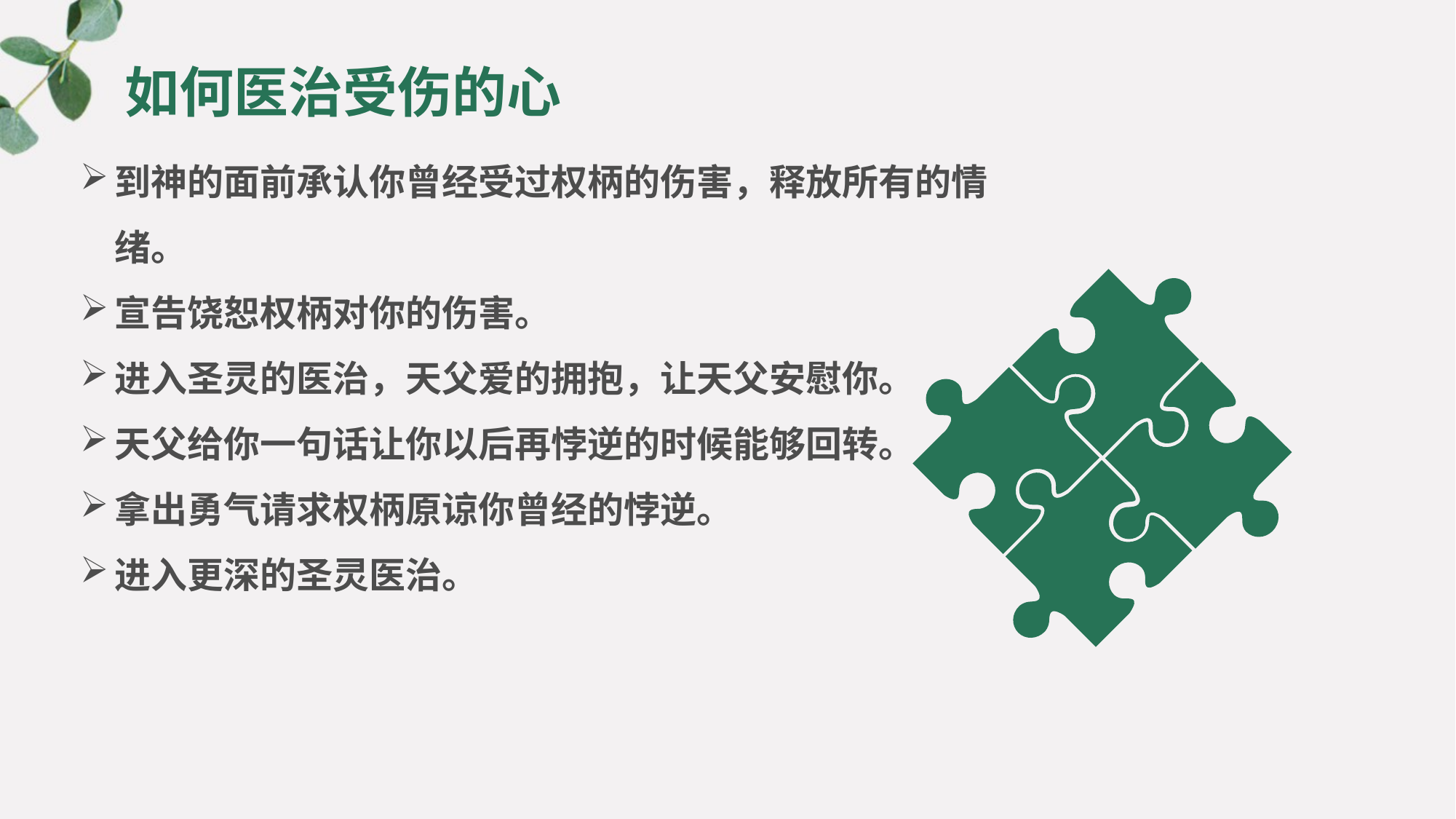

# 如何医治受伤的心

到神的面前承认你曾经受过权柄的伤害，释放所有的情绪。
宣告饶恕权柄对你的伤害。
进入圣灵的医治，天父爱的拥抱，让天父安慰你。
天父给你一句话让你以后再悖逆的时候能够回转。
拿出勇气请求权柄原谅你曾经的悖逆。
进入更深的圣灵医治。